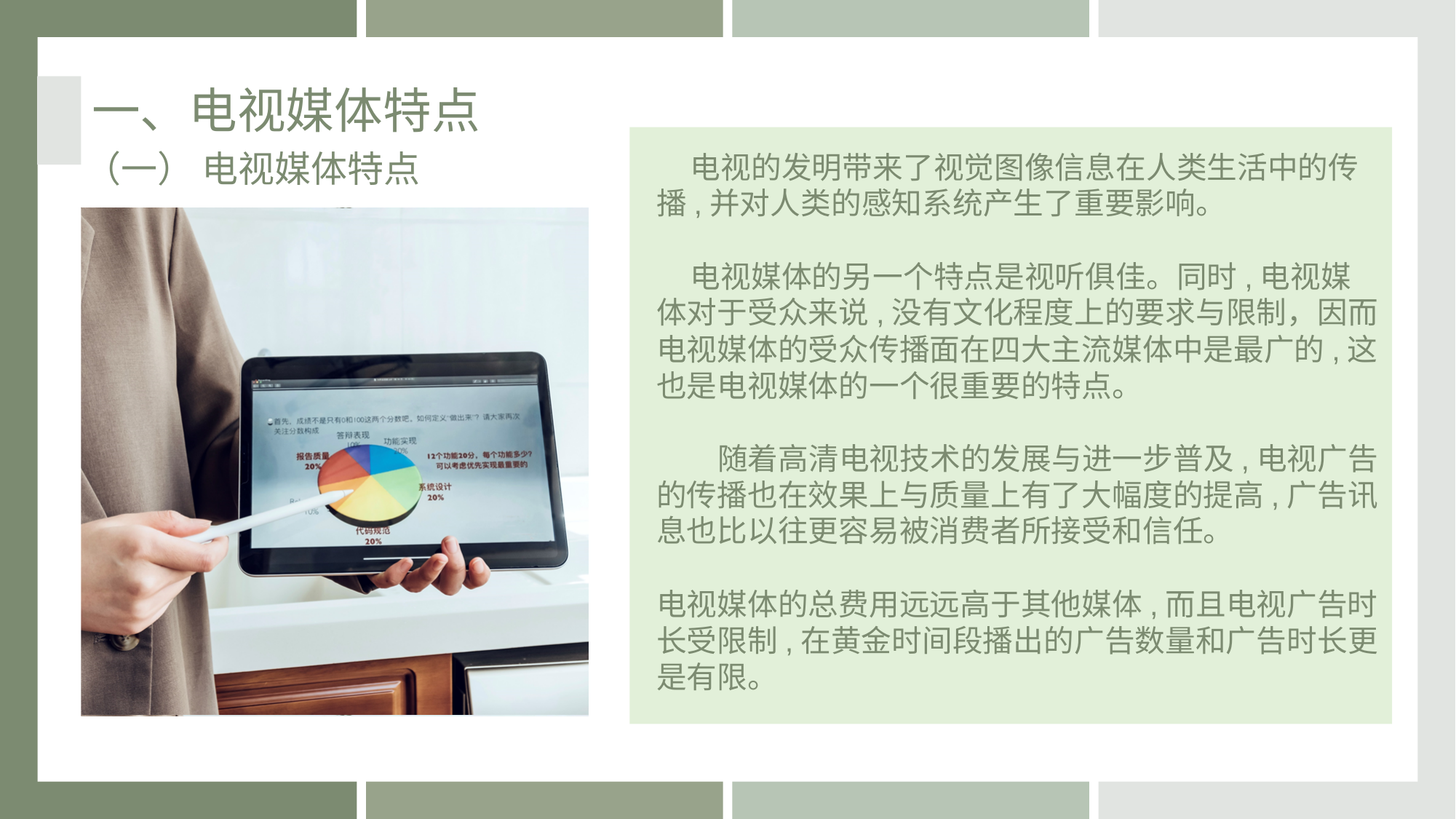

一、电视媒体特点

（一） 电视媒体特点
    电视的发明带来了视觉图像信息在人类生活中的传播,并对人类的感知系统产生了重要影响。

    电视媒体的另一个特点是视听俱佳。同时,电视媒体对于受众来说,没有文化程度上的要求与限制，因而电视媒体的受众传播面在四大主流媒体中是最广的,这也是电视媒体的一个很重要的特点。

        随着高清电视技术的发展与进一步普及,电视广告的传播也在效果上与质量上有了大幅度的提高,广告讯息也比以往更容易被消费者所接受和信任。

电视媒体的总费用远远高于其他媒体,而且电视广告时长受限制,在黄金时间段播出的广告数量和广告时长更是有限。